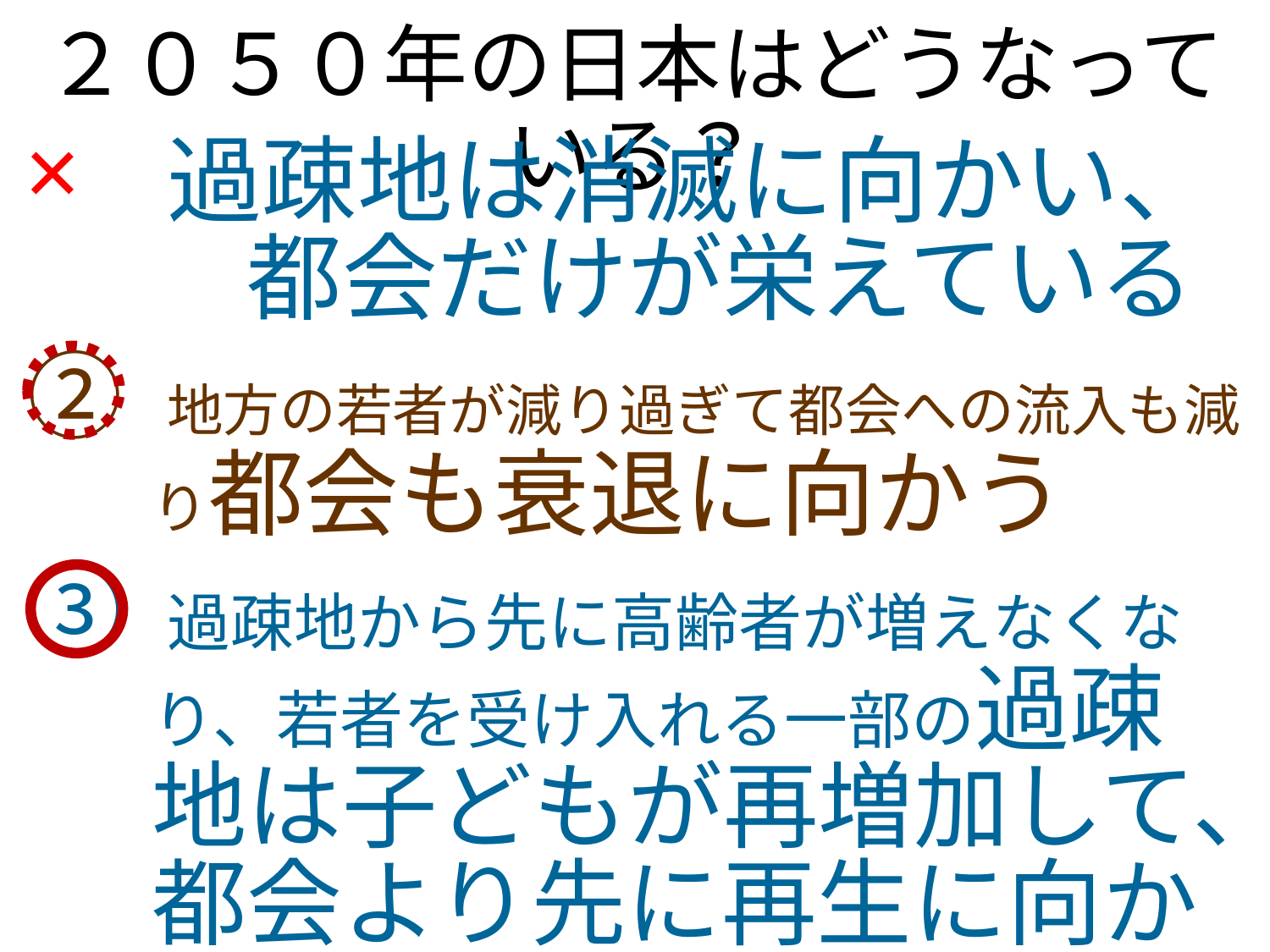

２０５０年の日本はどうなっている？
×
① 過疎地は消滅に向かい、　都会だけが栄えている
② 地方の若者が減り過ぎて都会への流入も減り都会も衰退に向かう
③ 過疎地から先に高齢者が増えなくなり、若者を受け入れる一部の過疎地は子どもが再増加して、都会より先に再生に向かう